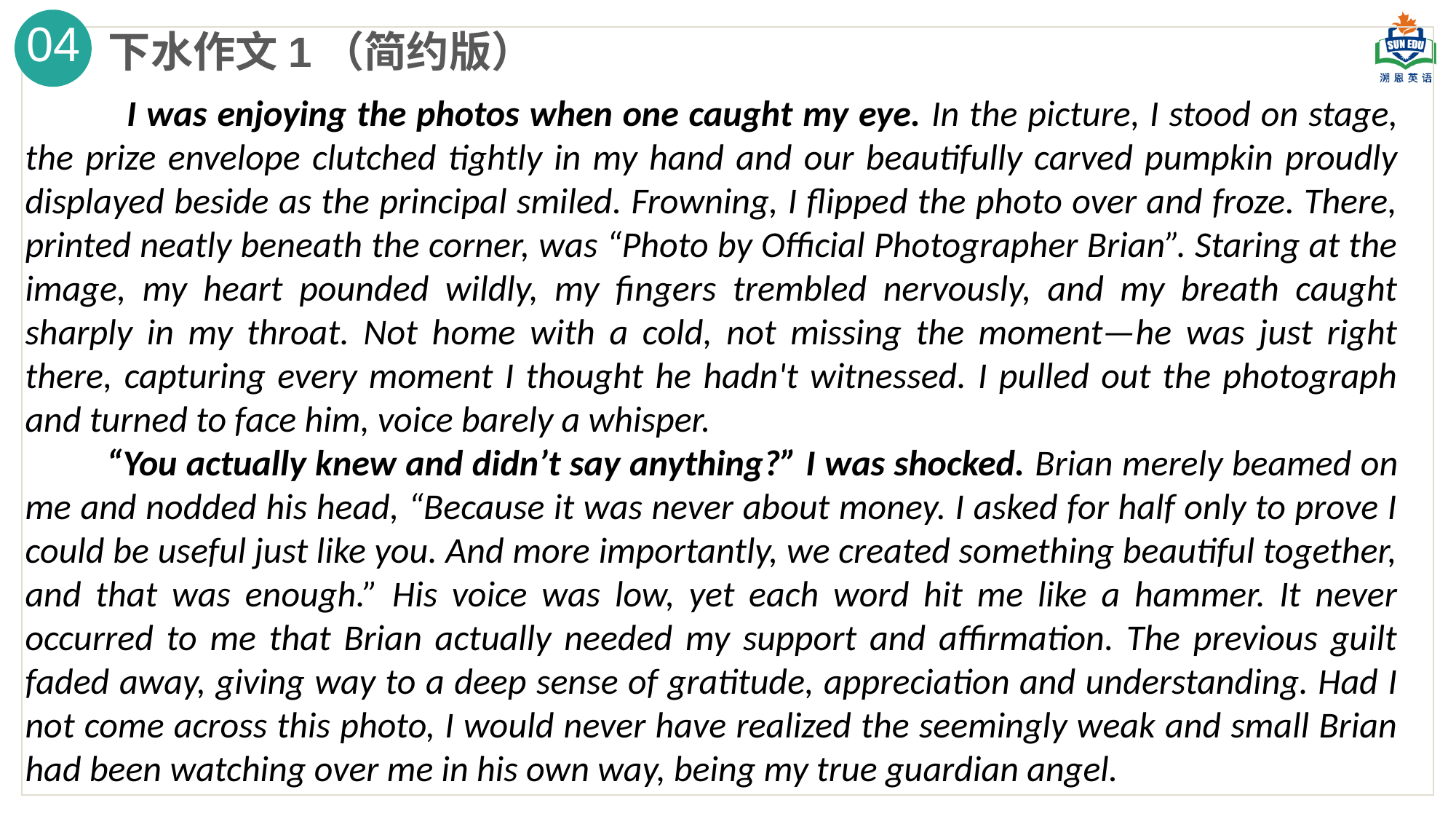

04

下水作文1（简约版）

          I was enjoying the photos when one caught my eye. In the picture, I stood on stage, the prize envelope clutched tightly in my hand and our beautifully carved pumpkin proudly displayed beside as the principal smiled. Frowning, I flipped the photo over and froze. There, printed neatly beneath the corner, was “Photo by Official Photographer Brian”. Staring at the image, my heart pounded wildly, my fingers trembled nervously, and my breath caught sharply in my throat. Not home with a cold, not missing the moment—he was just right there, capturing every moment I thought he hadn't witnessed. I pulled out the photograph and turned to face him, voice barely a whisper.
         “You actually knew and didn’t say anything?” I was shocked. Brian merely beamed on me and nodded his head, “Because it was never about money. I asked for half only to prove I could be useful just like you. And more importantly, we created something beautiful together, and that was enough.” His voice was low, yet each word hit me like a hammer. It never occurred to me that Brian actually needed my support and affirmation. The previous guilt faded away, giving way to a deep sense of gratitude, appreciation and understanding. Had I not come across this photo, I would never have realized the seemingly weak and small Brian had been watching over me in his own way, being my true guardian angel.